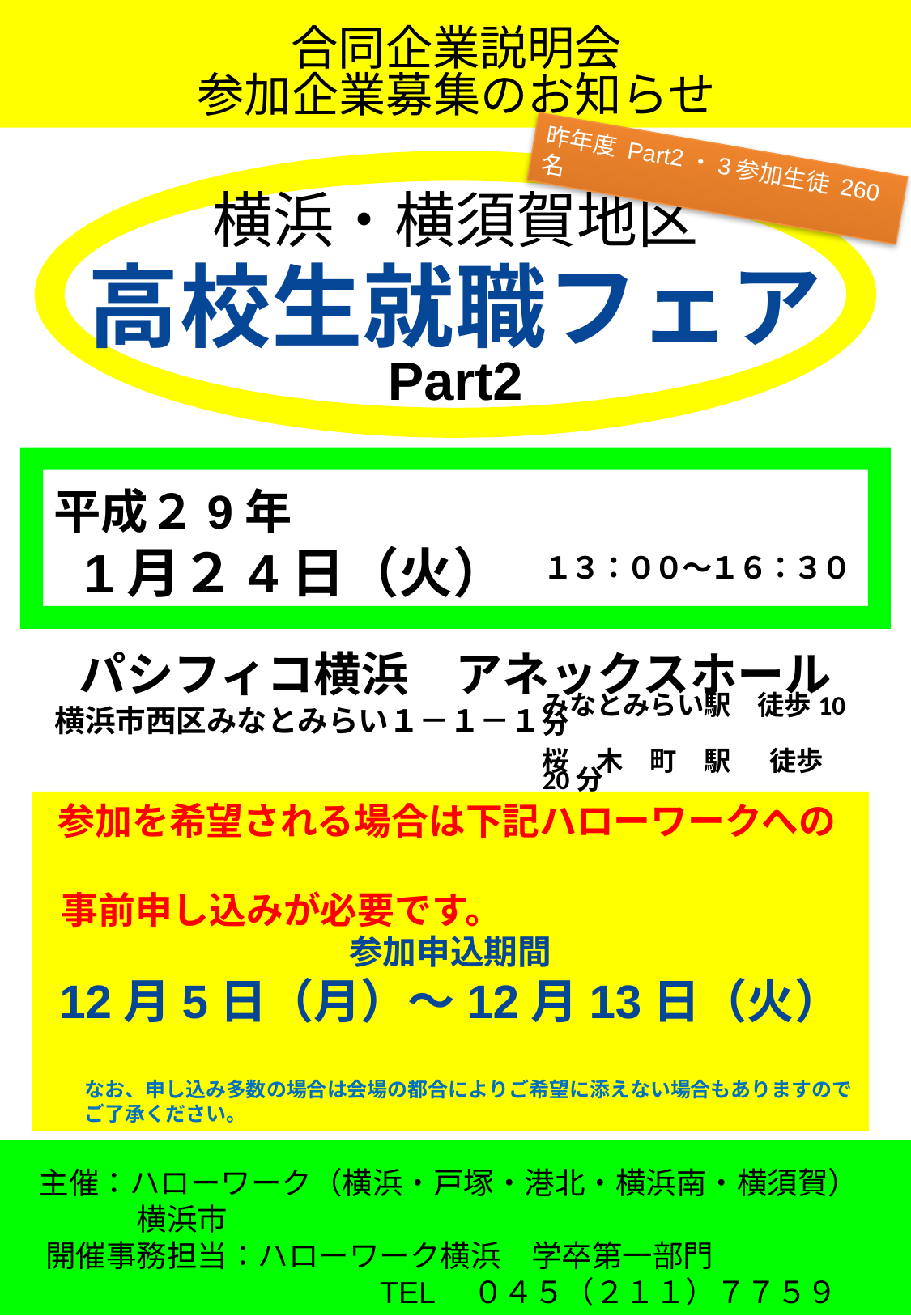

合同企業説明会
参加企業募集のお知らせ
昨年度 Part2・3参加生徒 260名

横浜・横須賀地区
高校生就職フェア
Part2

平成２9年
  1月２4日（火）
１３：００～１６：３０
パシフィコ横浜　アネックスホール
みなとみらい駅　徒歩10分

桜　木　町　駅　  徒歩20分
横浜市西区みなとみらい１－１－１
 参加を希望される場合は下記ハローワークへの
 事前申し込みが必要です。
参加申込期間
12月5日（月）～12月13日（火）

　　なお、申し込み多数の場合は会場の都合によりご希望に添えない場合もありますので
　　ご了承ください。
　主催：ハローワーク（横浜・戸塚・港北・横浜南・横須賀）
　 　　　横浜市
　 開催事務担当：ハローワーク横浜　学卒第一部門
　　　　　　　　　　　　TEL　０４５（２１１）７７５９